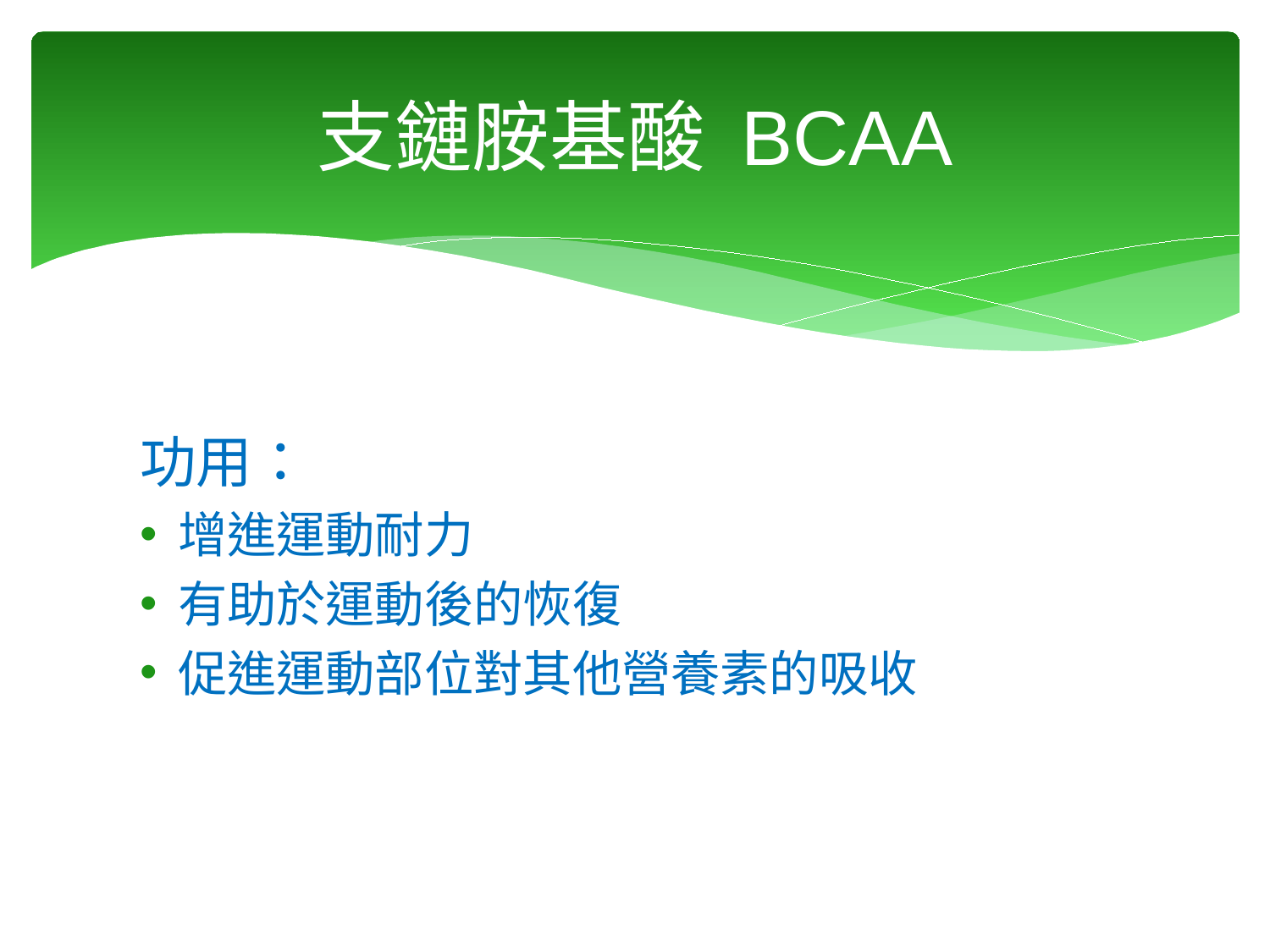

# 支鏈胺基酸 BCAA
功用：
增進運動耐力
有助於運動後的恢復
促進運動部位對其他營養素的吸收